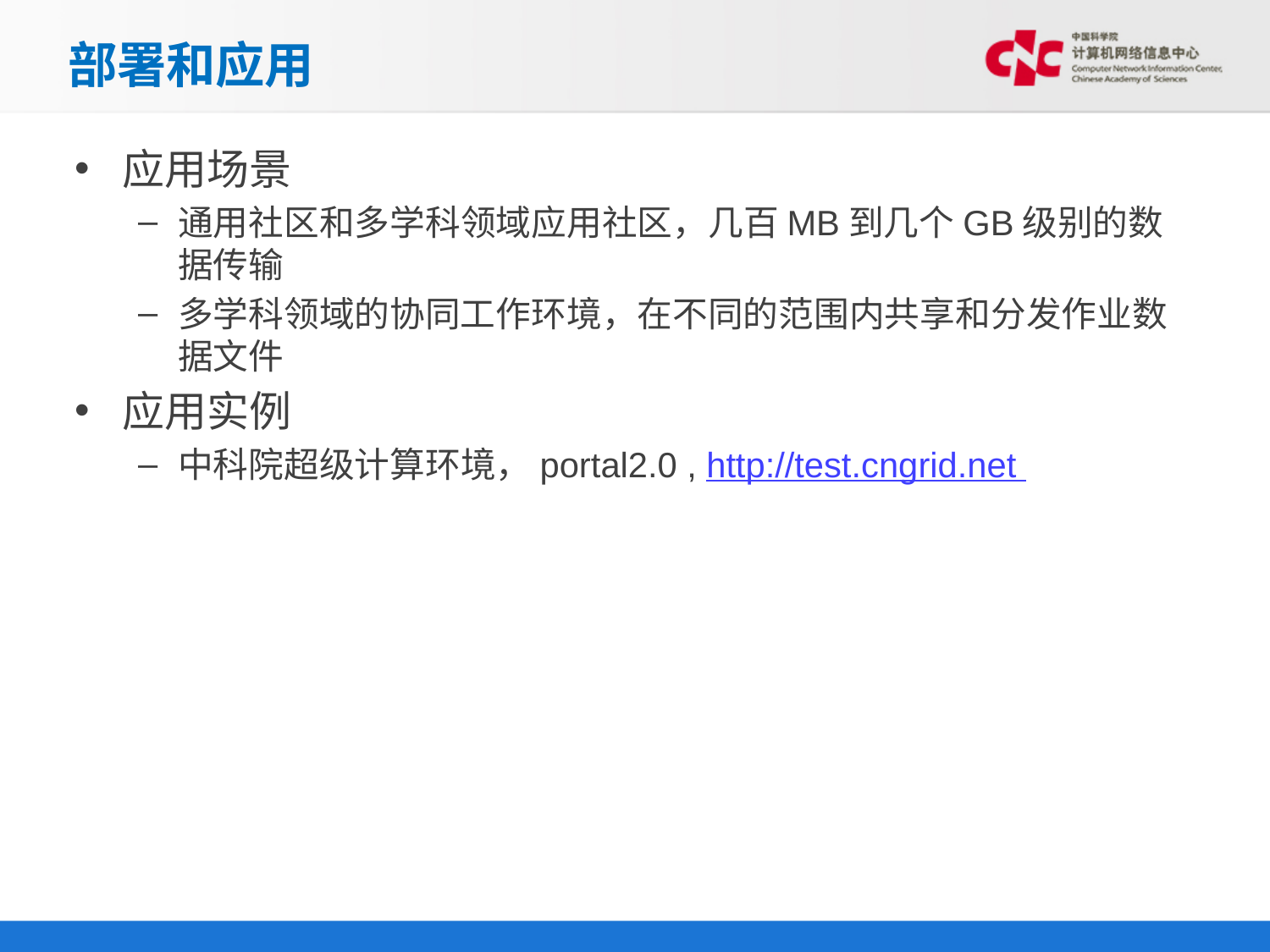

# 部署和应用
应用场景
通用社区和多学科领域应用社区，几百MB到几个GB级别的数据传输
多学科领域的协同工作环境，在不同的范围内共享和分发作业数据文件
应用实例
中科院超级计算环境，portal2.0 , http://test.cngrid.net